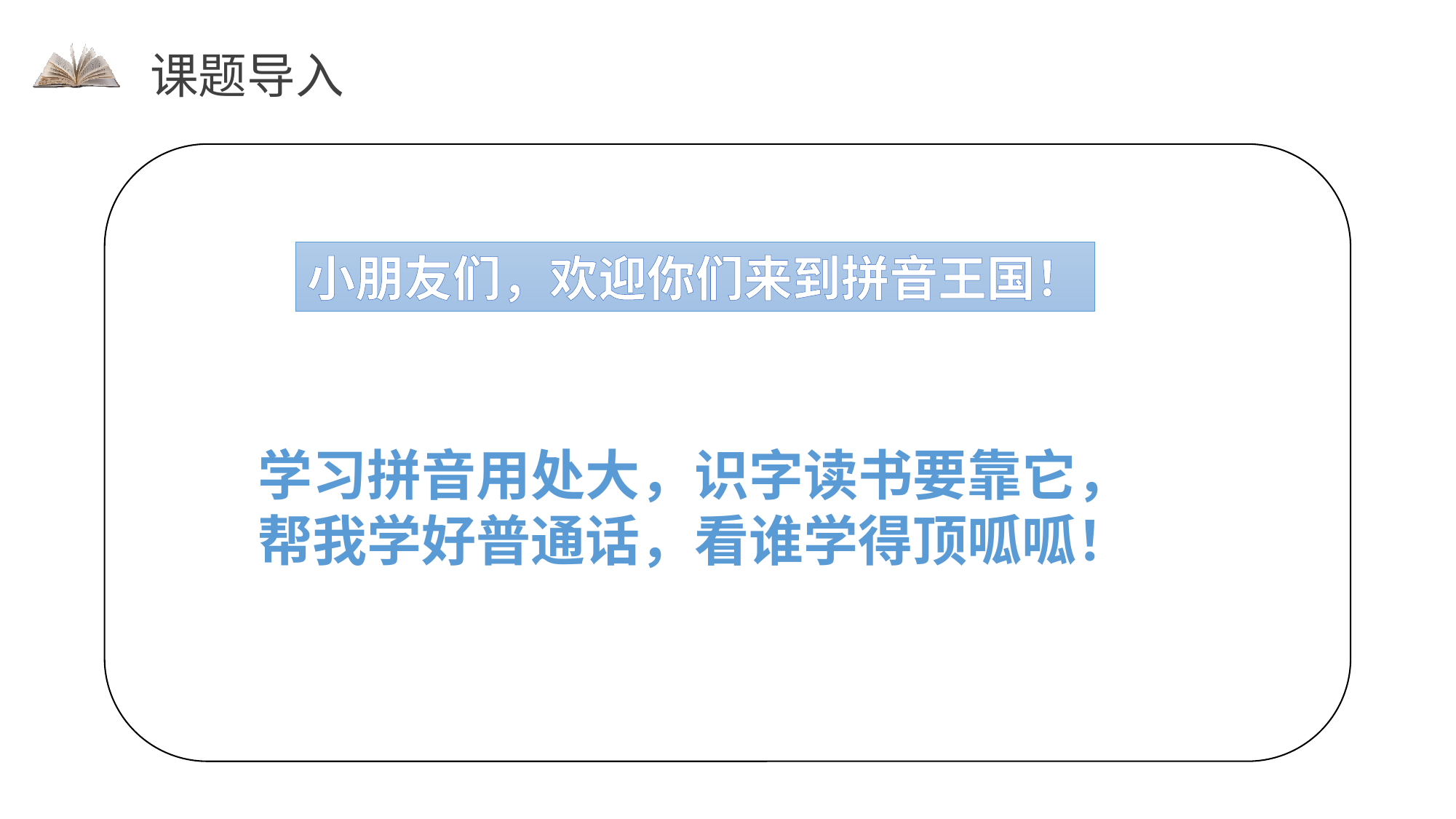

课题导入
小朋友们，欢迎你们来到拼音王国！
学习拼音用处大，识字读书要靠它，
帮我学好普通话，看谁学得顶呱呱！